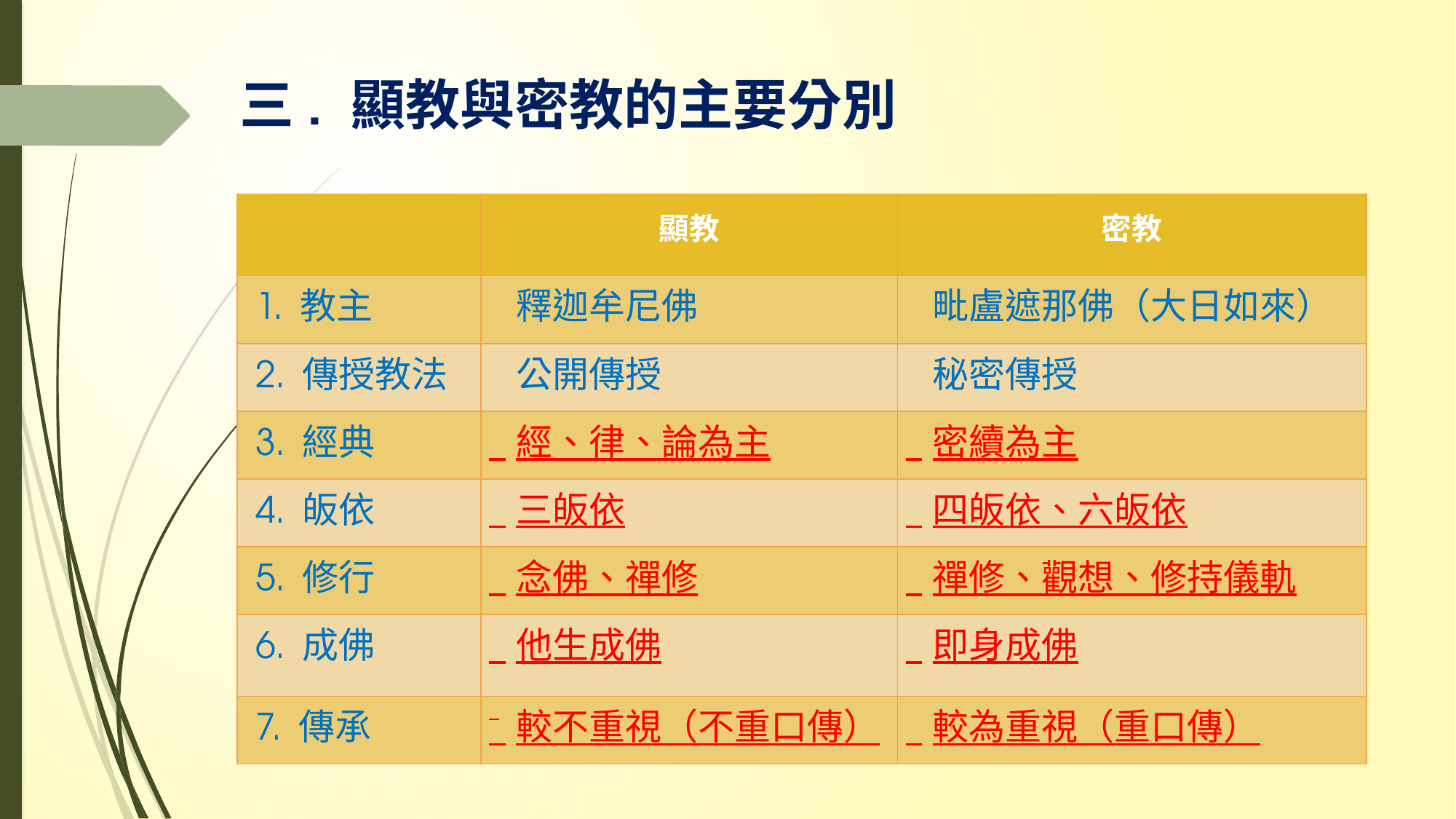

# 三. 顯教與密教的主要分別
|  | 顯教 | 密教 |
| --- | --- | --- |
| 1. 教主 | 釋迦牟尼佛 | 毗盧遮那佛（大日如來） |
| 2. 傳授教法 | 公開傳授 | 秘密傳授 |
| 3. 經典 | 經、律、論為主 | 密續為主 |
| 4. 皈依 | 三皈依 | 四皈依、六皈依 |
| 5. 修行 | 念佛、禪修 | 禪修、觀想、修持儀軌 |
| 6. 成佛 | 他生成佛 | 即身成佛 |
| 7. 傳承 | 較不重視（不重口傳） | 較為重視（重口傳） |